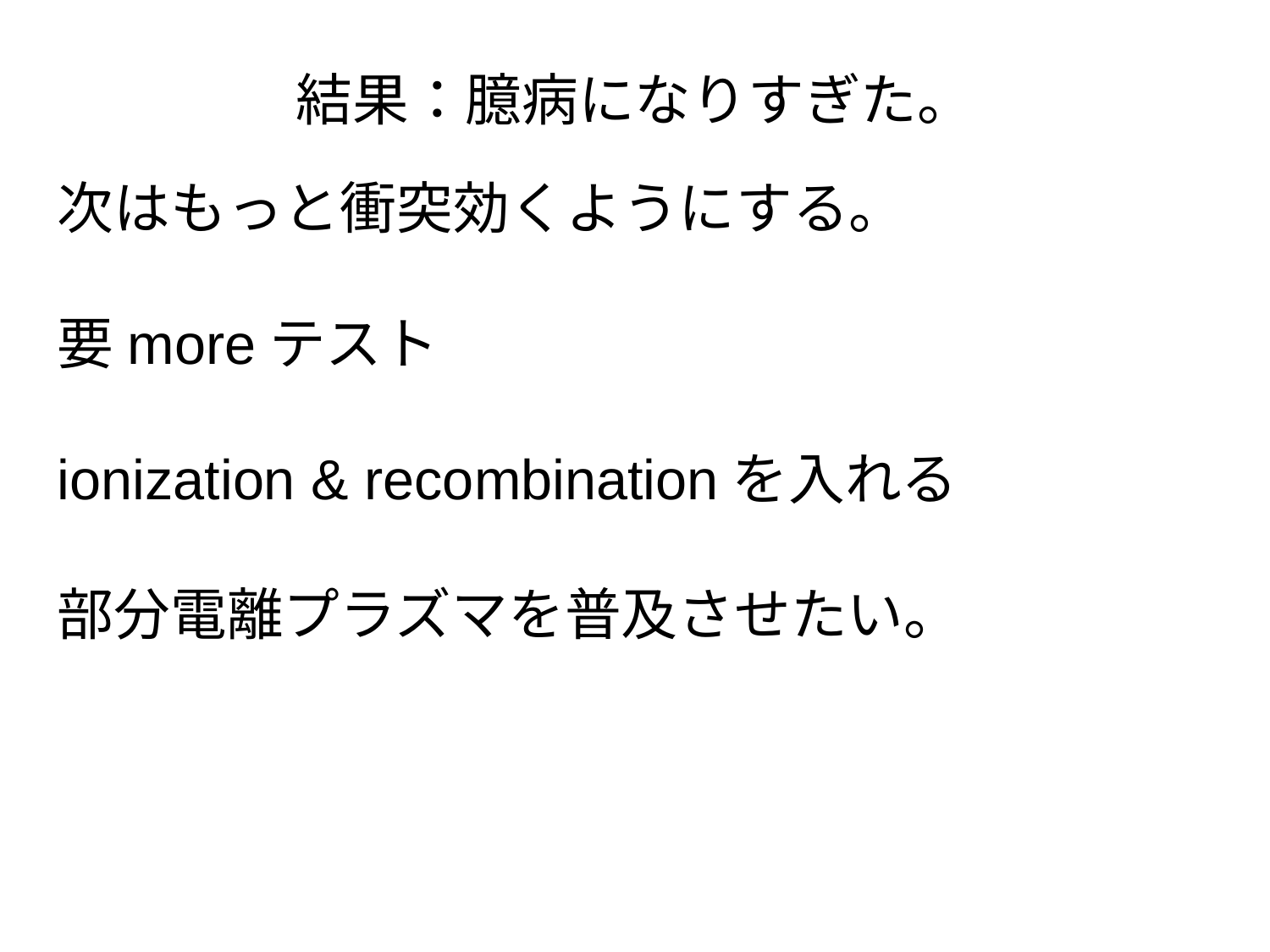

# 結果：臆病になりすぎた。
次はもっと衝突効くようにする。

要moreテスト

ionization & recombinationを入れる

部分電離プラズマを普及させたい。